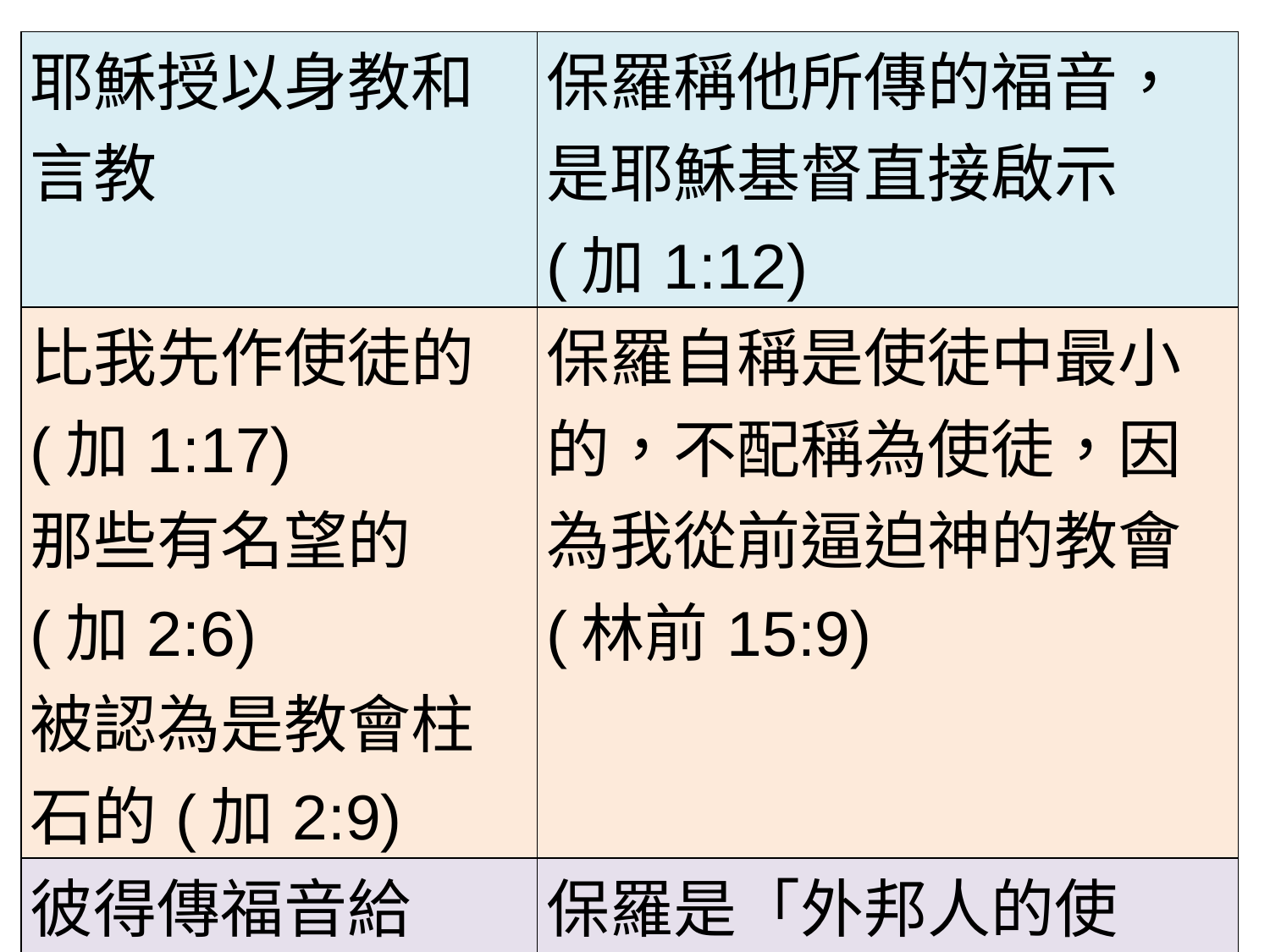

| 耶穌授以身教和言教 | 保羅稱他所傳的福音，是耶穌基督直接啟示 (加1:12) |
| --- | --- |
| 比我先作使徒的 (加1:17) 那些有名望的 (加2:6) 被認為是教會柱石的(加2:9) | 保羅自稱是使徒中最小的，不配稱為使徒，因為我從前逼迫神的教會 (林前15:9) |
| 彼得傳福音給「受割禮的人」 | 保羅是「外邦人的使徒」(加2:8) |